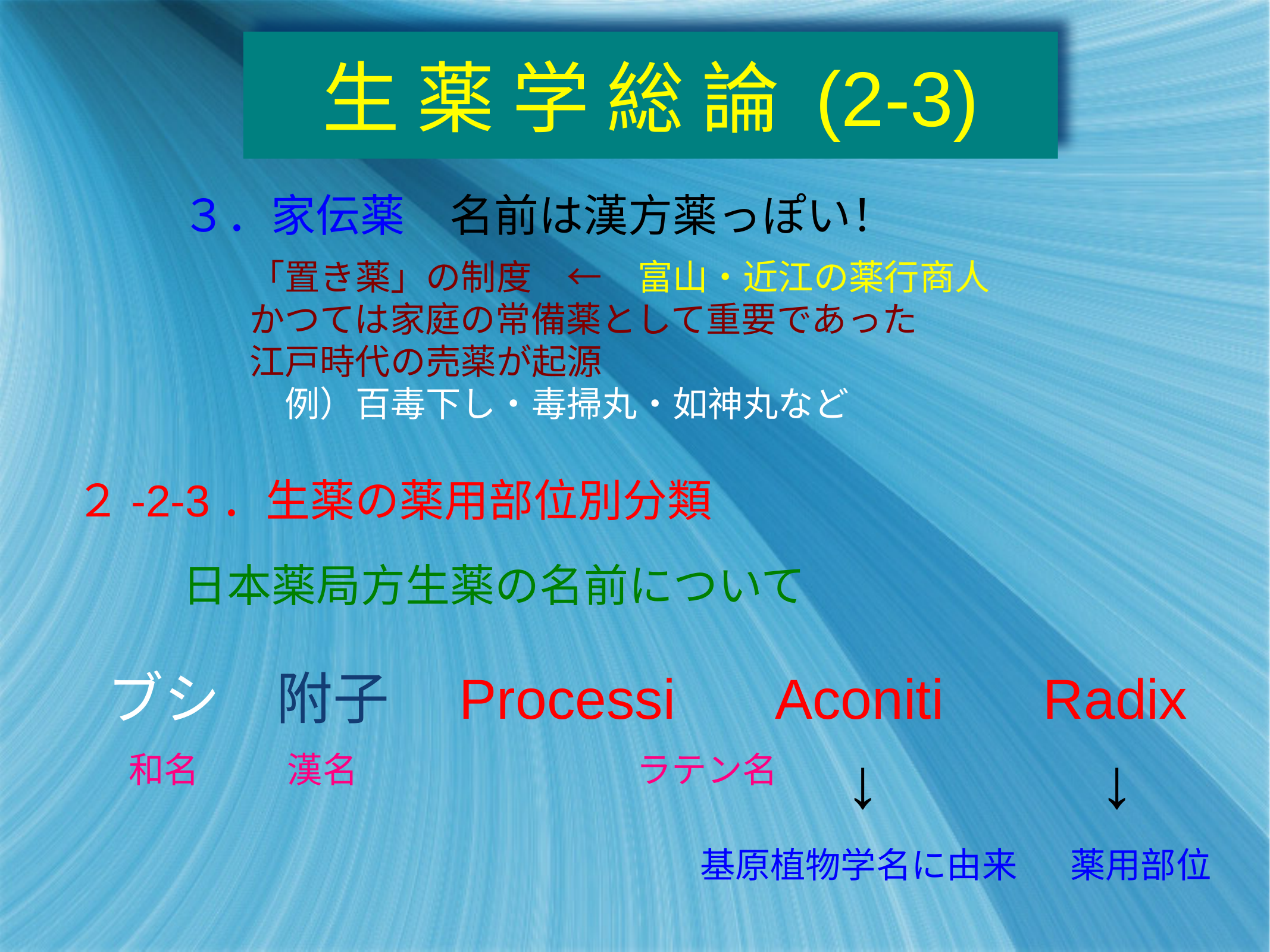

# 生 薬 学 総 論 (2-3)
３．家伝薬　名前は漢方薬っぽい！
「置き薬」の制度　←　富山・近江の薬行商人
かつては家庭の常備薬として重要であった
江戸時代の売薬が起源
　例）百毒下し・毒掃丸・如神丸など
２-2-3．生薬の薬用部位別分類
日本薬局方生薬の名前について
ブシ　附子　Processi 　Aconiti 　Radix
↓
↓
和名
漢名
ラテン名
基原植物学名に由来
薬用部位